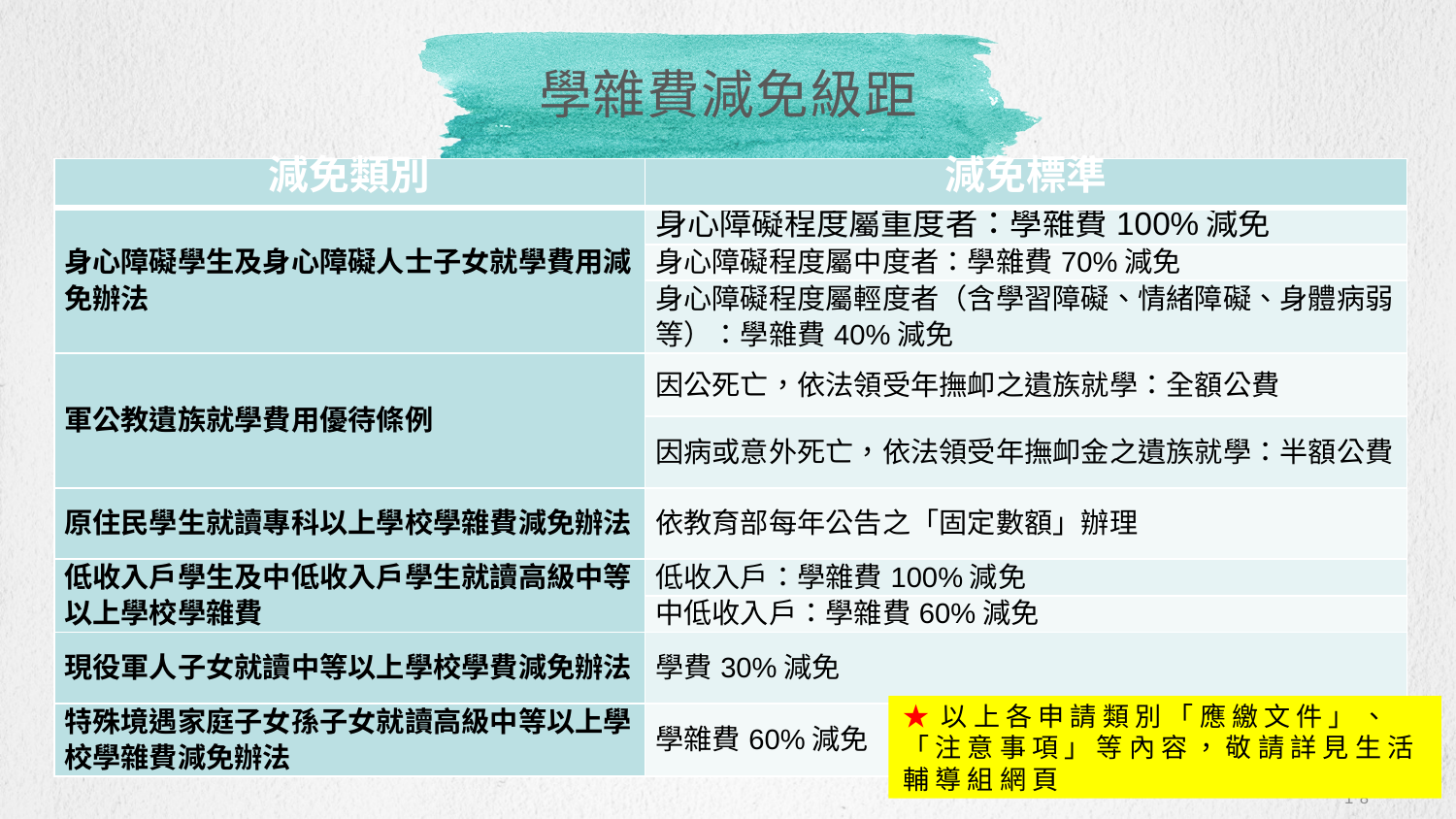

# 學雜費減免級距
| 減免類別 | 減免標準 |
| --- | --- |
| 身心障礙學生及身心障礙人士子女就學費用減免辦法 | 身心障礙程度屬重度者：學雜費100%減免 |
|  | 身心障礙程度屬中度者：學雜費70%減免 |
|  | 身心障礙程度屬輕度者（含學習障礙、情緒障礙、身體病弱等）：學雜費40%減免 |
| 軍公教遺族就學費用優待條例 | 因公死亡，依法領受年撫卹之遺族就學：全額公費 |
|  | 因病或意外死亡，依法領受年撫卹金之遺族就學：半額公費 |
| 原住民學生就讀專科以上學校學雜費減免辦法 | 依教育部每年公告之「固定數額」辦理 |
| 低收入戶學生及中低收入戶學生就讀高級中等以上學校學雜費 | 低收入戶：學雜費100%減免 |
|  | 中低收入戶：學雜費60%減免 |
| 現役軍人子女就讀中等以上學校學費減免辦法 | 學費30%減免 |
| 特殊境遇家庭子女孫子女就讀高級中等以上學校學雜費減免辦法 | 學雜費60%減免 |
★以上各申請類別「應繳文件」、「注意事項」等內容，敬請詳見生活輔導組網頁
18